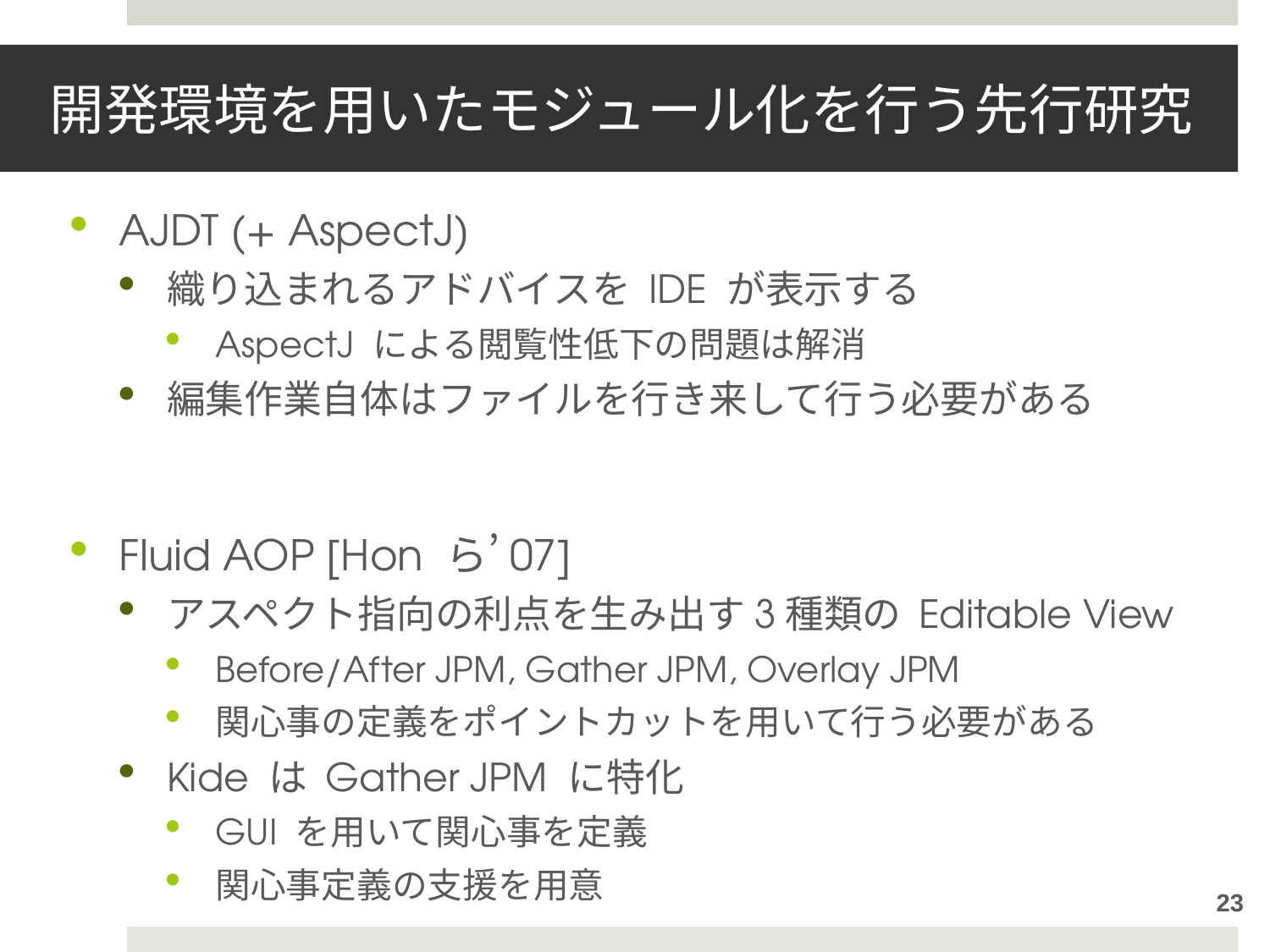

# 開発環境を用いたモジュール化を行う先行研究
AJDT (+ AspectJ)
織り込まれるアドバイスを IDE が表示する
AspectJ による閲覧性低下の問題は解消
編集作業自体はファイルを行き来して行う必要がある

Fluid AOP [Hon ら’07]
アスペクト指向の利点を生み出す3種類の Editable View
Before/After JPM, Gather JPM, Overlay JPM
関心事の定義をポイントカットを用いて行う必要がある
Kide は Gather JPM に特化
GUI を用いて関心事を定義
関心事定義の支援を用意
23